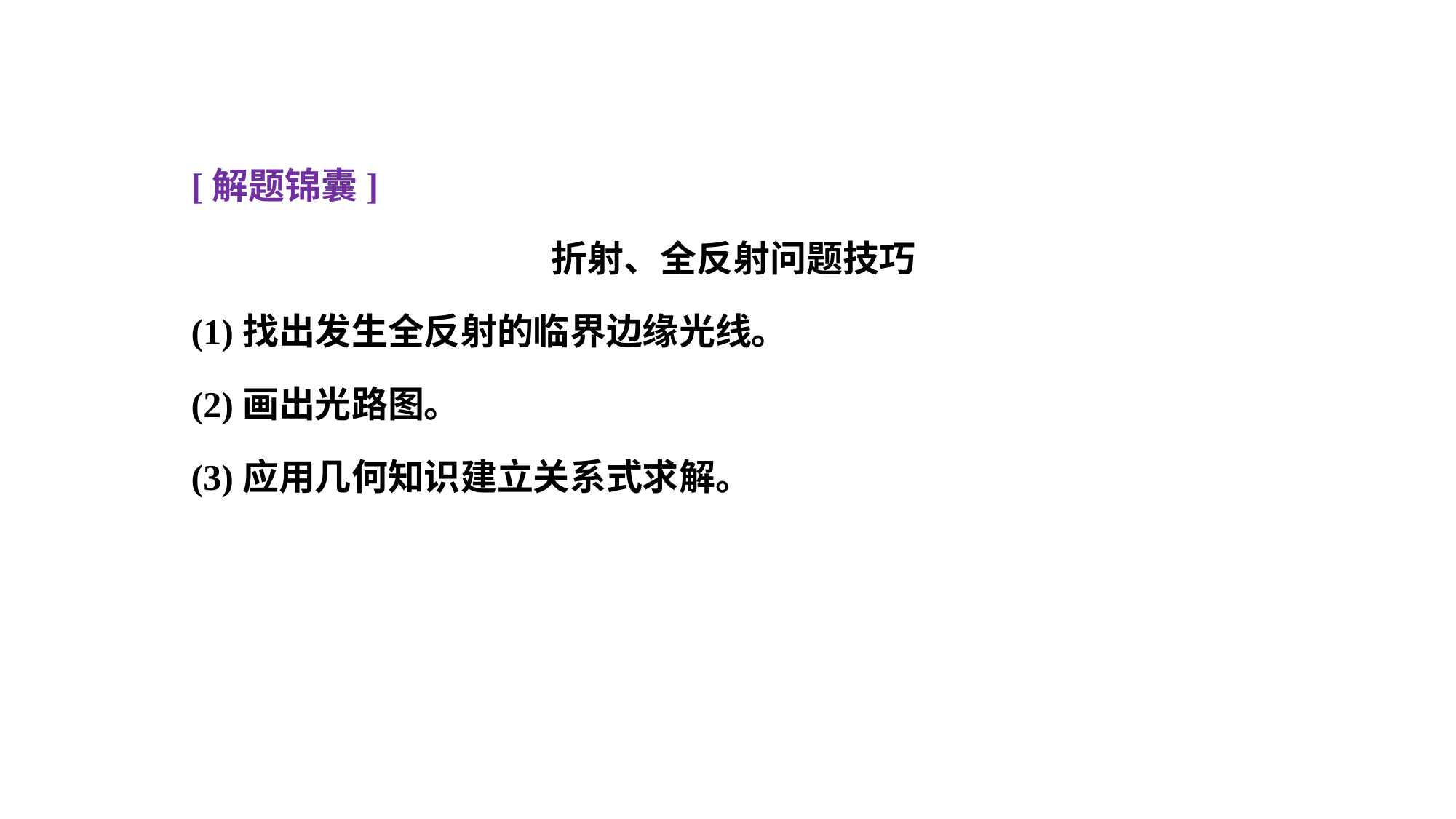

[解题锦囊]
折射、全反射问题技巧
(1)找出发生全反射的临界边缘光线。
(2)画出光路图。
(3)应用几何知识建立关系式求解。